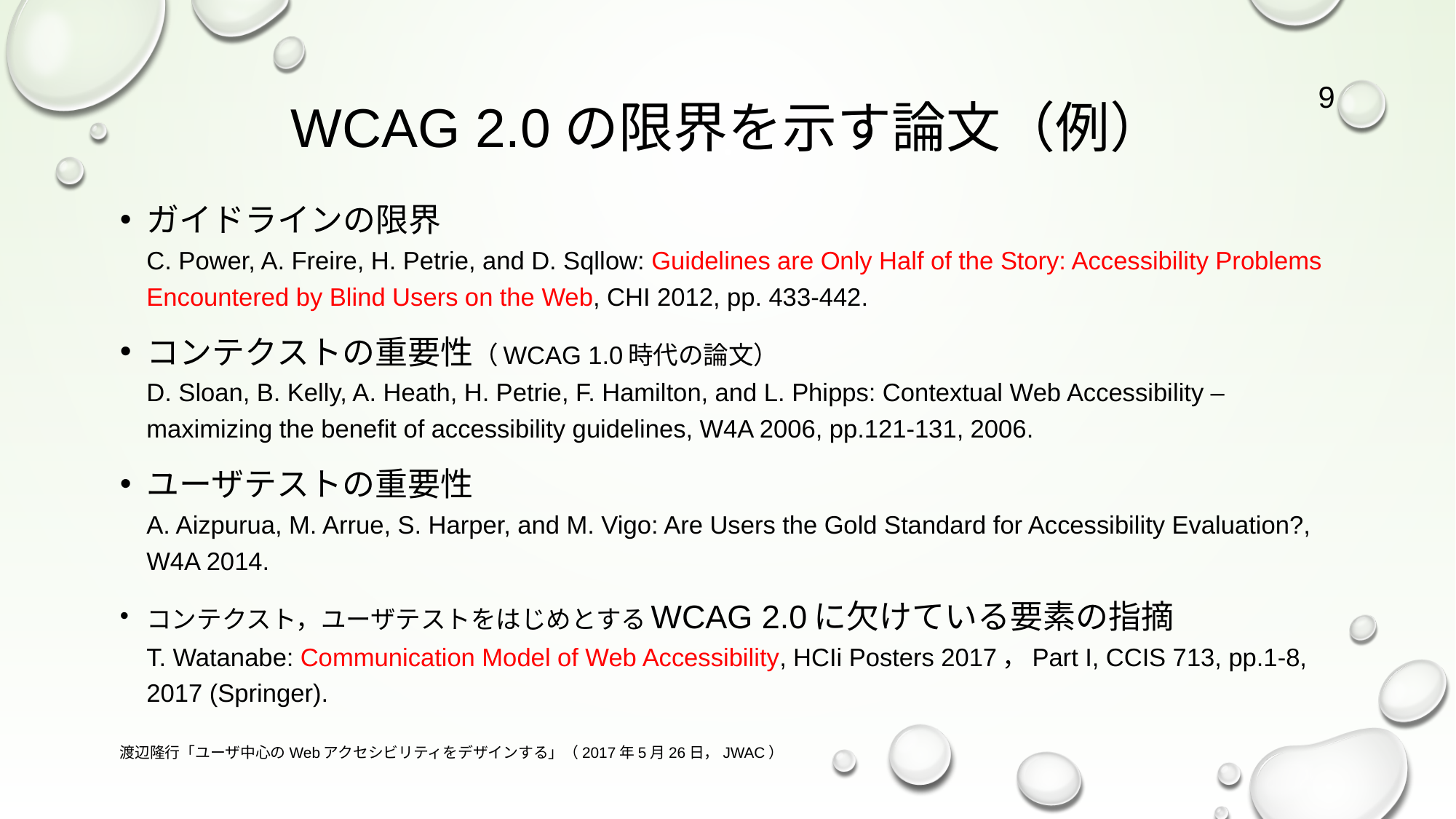

# WCAG 2.0の限界を示す論文（例）
9
ガイドラインの限界
C. Power, A. Freire, H. Petrie, and D. Sqllow: Guidelines are Only Half of the Story: Accessibility Problems Encountered by Blind Users on the Web, CHI 2012, pp. 433-442.
コンテクストの重要性（WCAG 1.0時代の論文）
D. Sloan, B. Kelly, A. Heath, H. Petrie, F. Hamilton, and L. Phipps: Contextual Web Accessibility –maximizing the benefit of accessibility guidelines, W4A 2006, pp.121-131, 2006.
ユーザテストの重要性
A. Aizpurua, M. Arrue, S. Harper, and M. Vigo: Are Users the Gold Standard for Accessibility Evaluation?, W4A 2014.
コンテクスト，ユーザテストをはじめとするWCAG 2.0に欠けている要素の指摘
T. Watanabe: Communication Model of Web Accessibility, HCIi Posters 2017，Part I, CCIS 713, pp.1-8, 2017 (Springer).
渡辺隆行「ユーザ中心のWebアクセシビリティをデザインする」（2017年5月26日，JWAC）